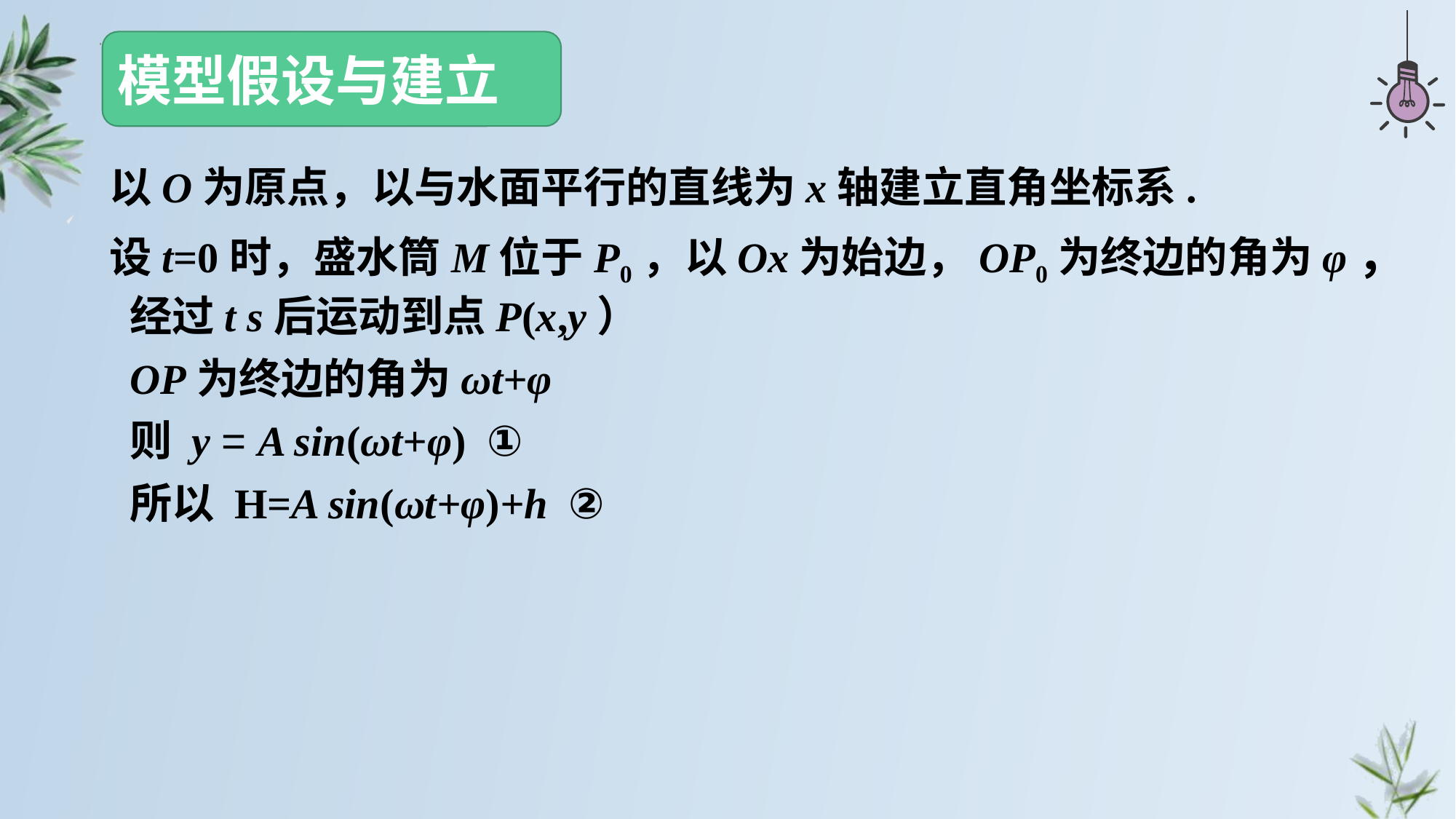

模型假设与建立

以O为原点，以与水面平行的直线为x轴建立直角坐标系.
设t=0时，盛水筒M位于P0，以Ox为始边，OP0为终边的角为φ，
经过t s后运动到点P(x,y）
OP为终边的角为ωt+φ
则 y = A sin(ωt+φ)  ①

所以 H=A sin(ωt+φ)+h  ②